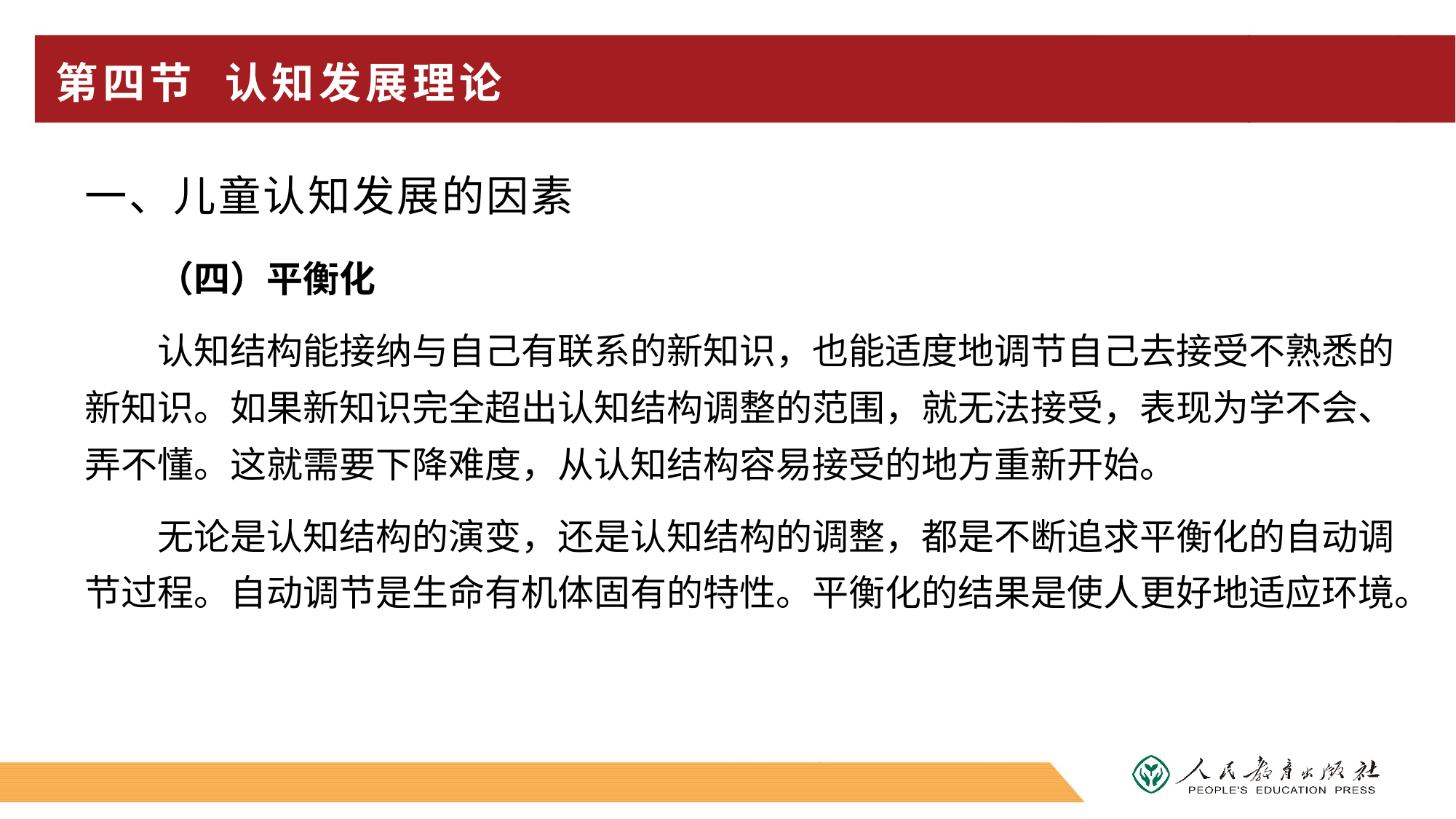

# 第四节  认知发展理论
一、儿童认知发展的因素
（四）平衡化
认知结构能接纳与自己有联系的新知识，也能适度地调节自己去接受不熟悉的新知识。如果新知识完全超出认知结构调整的范围，就无法接受，表现为学不会、弄不懂。这就需要下降难度，从认知结构容易接受的地方重新开始。
无论是认知结构的演变，还是认知结构的调整，都是不断追求平衡化的自动调节过程。自动调节是生命有机体固有的特性。平衡化的结果是使人更好地适应环境。